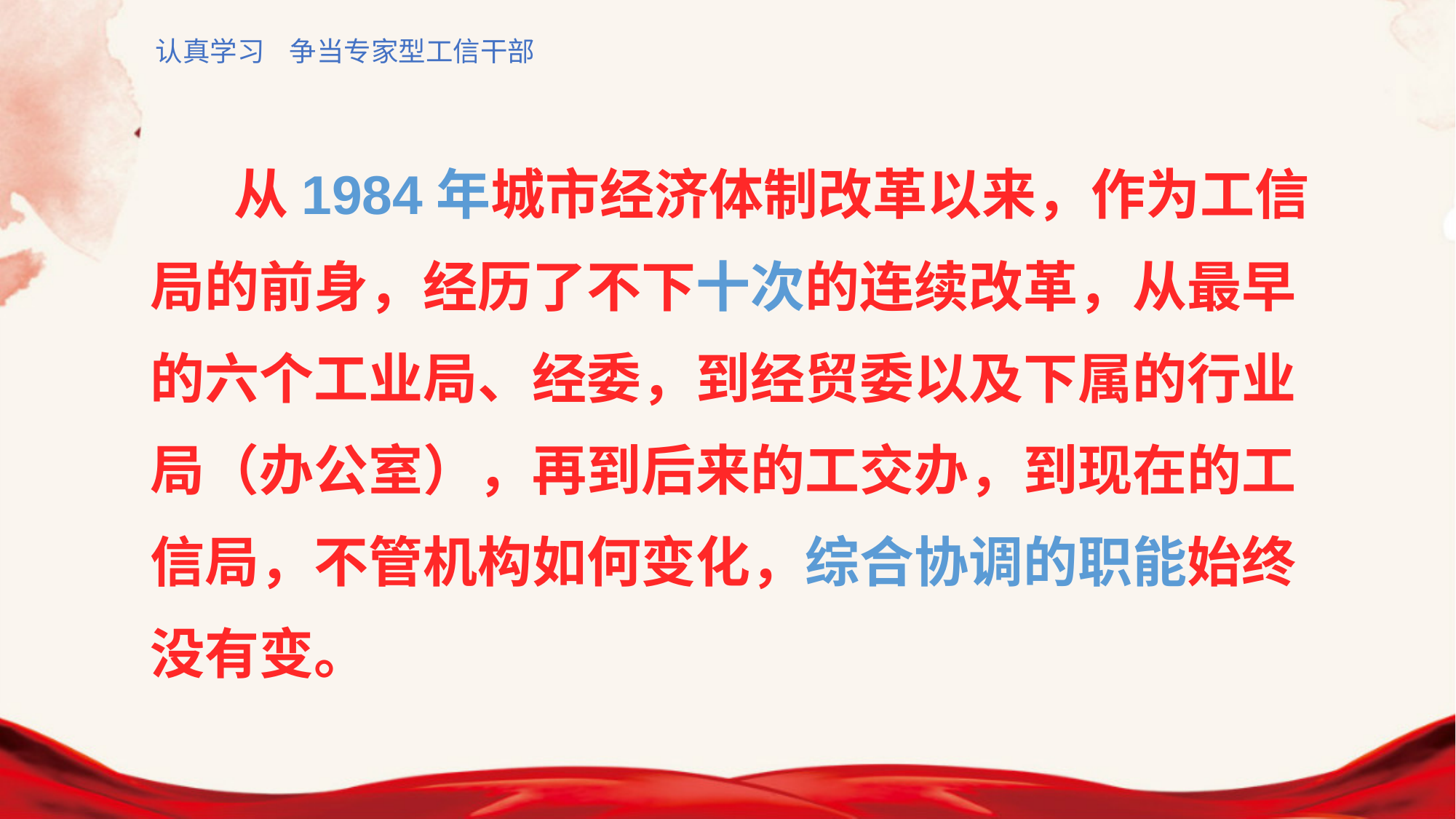

认真学习    争当专家型工信干部
     从1984年城市经济体制改革以来，作为工信局的前身，经历了不下十次的连续改革，从最早的六个工业局、经委，到经贸委以及下属的行业局（办公室），再到后来的工交办，到现在的工信局，不管机构如何变化，综合协调的职能始终没有变。